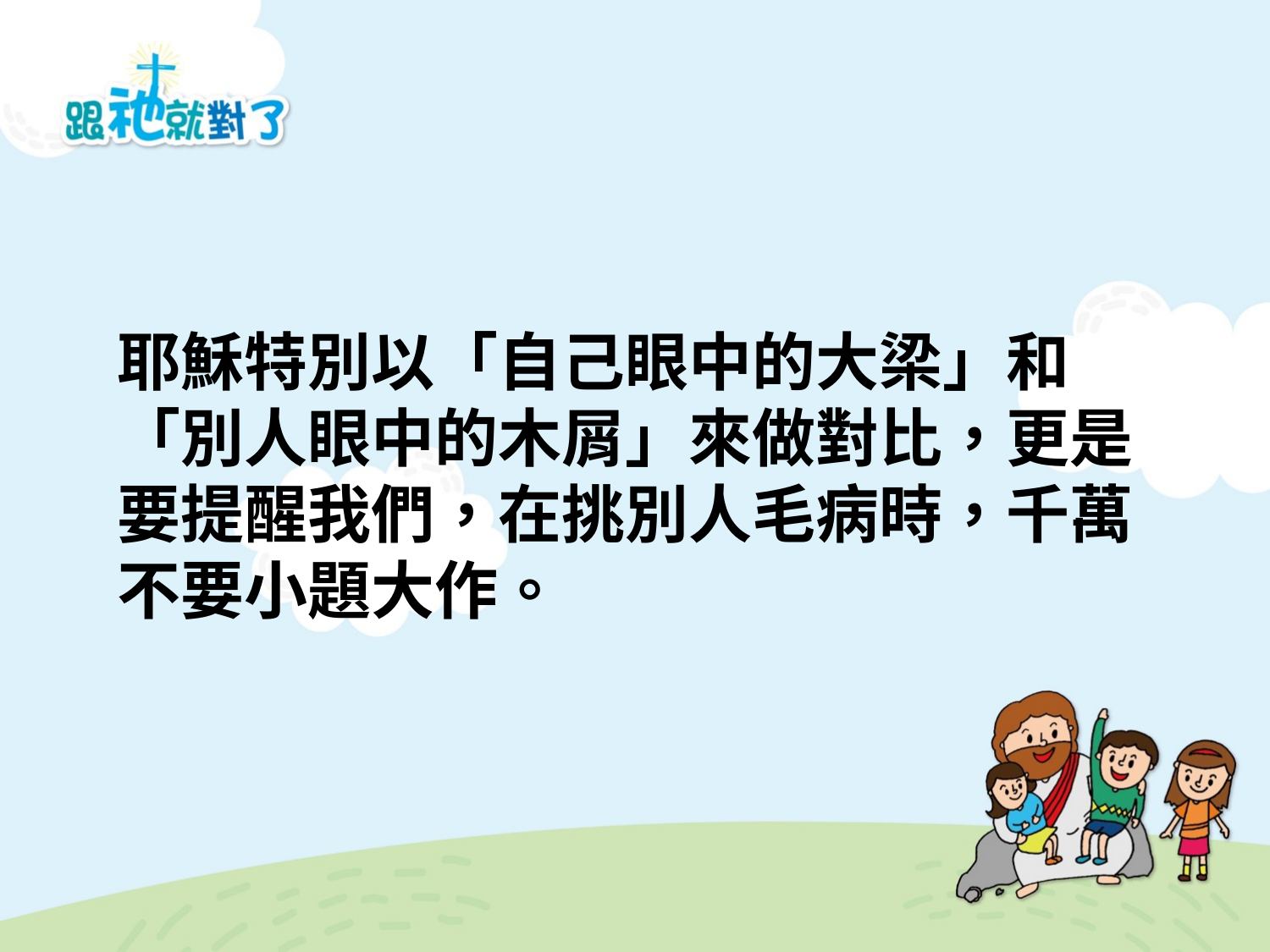

耶穌特別以「自己眼中的大梁」和「別人眼中的木屑」來做對比，更是要提醒我們，在挑別人毛病時，千萬不要小題大作。